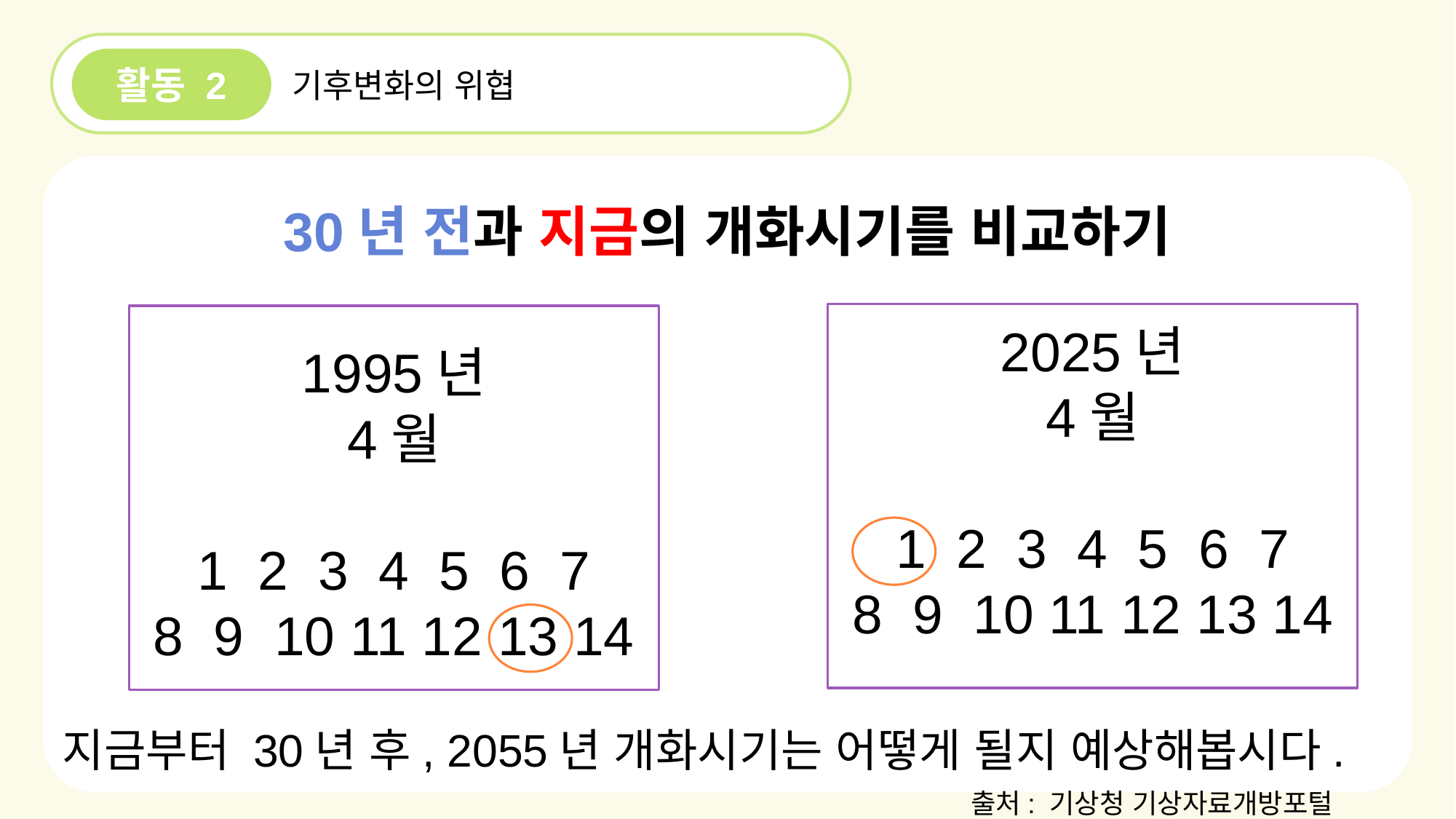

활동 2
기후변화의 위협

30년 전과 지금의 개화시기를 비교하기

2025년
4월

1  2  3  4  5  6  7
8  9  10 11 12 13 14
1995년
4월

1  2  3  4  5  6  7
8  9  10 11 12 13 14

지금부터 30년 후, 2055년 개화시기는 어떻게 될지 예상해봅시다.
출처: 기상청 기상자료개방포털